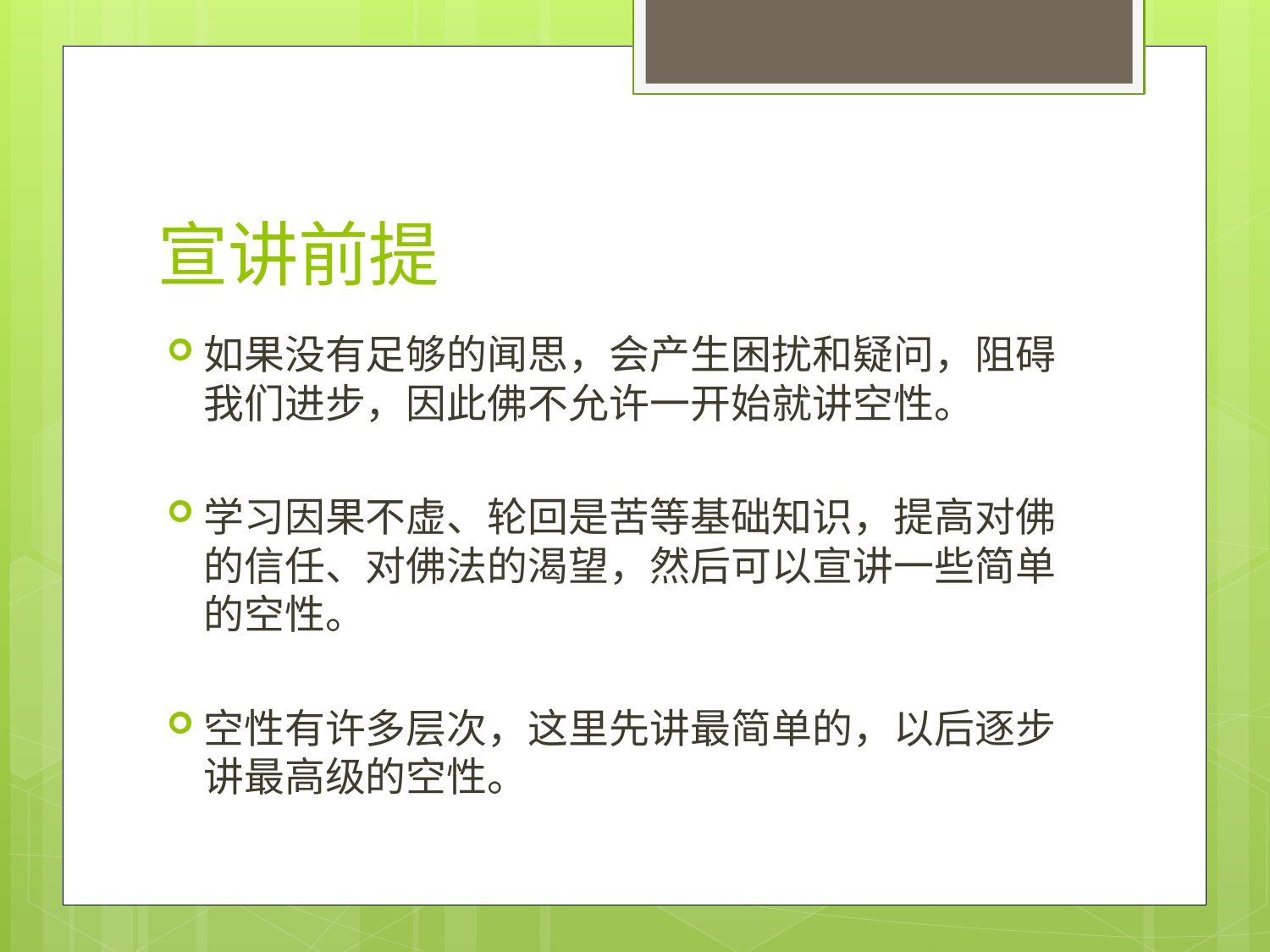

# 宣讲前提
如果没有足够的闻思，会产生困扰和疑问，阻碍我们进步，因此佛不允许一开始就讲空性。

学习因果不虚、轮回是苦等基础知识，提高对佛的信任、对佛法的渴望，然后可以宣讲一些简单的空性。

空性有许多层次，这里先讲最简单的，以后逐步讲最高级的空性。